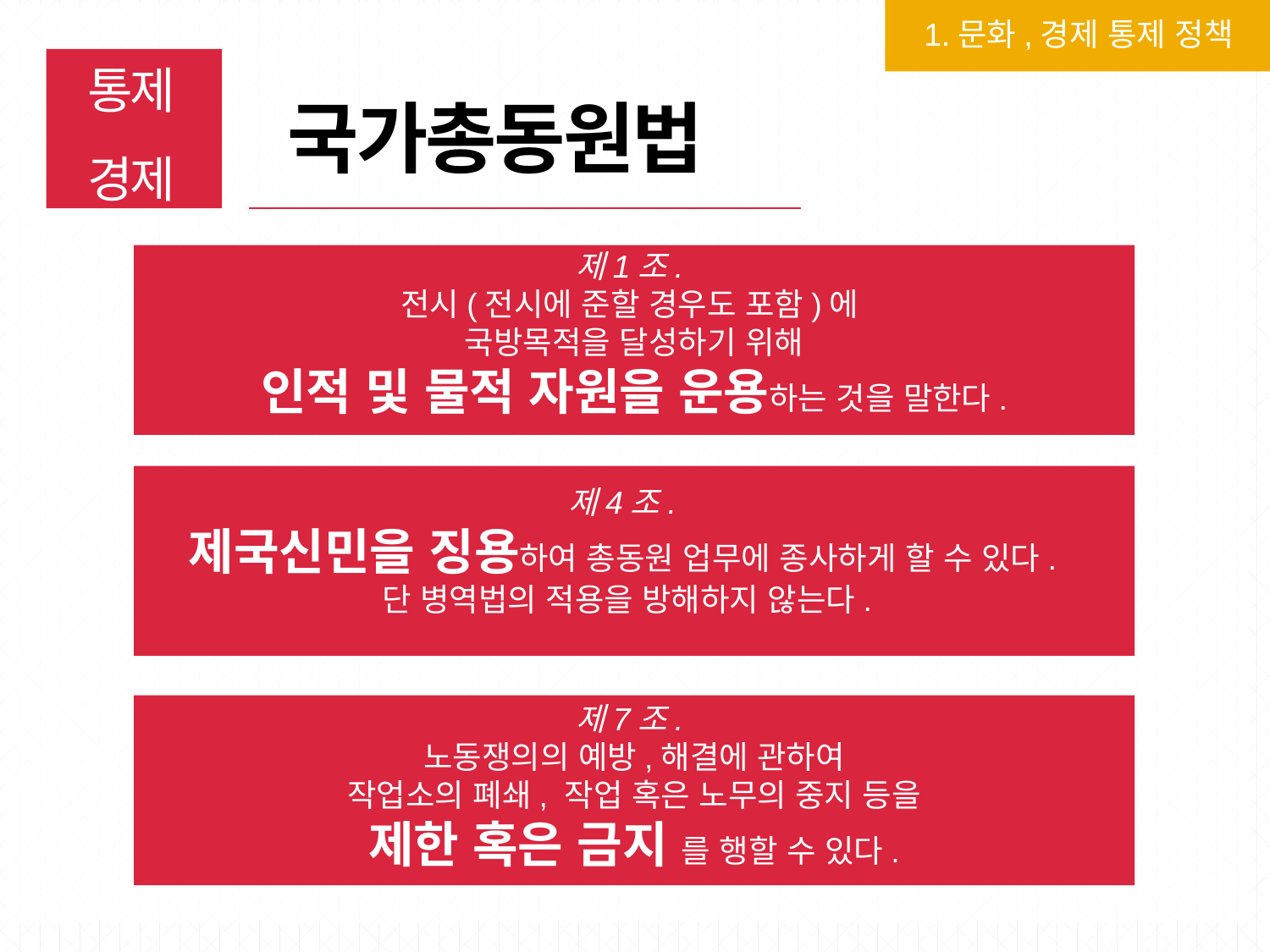

1.문화,경제 통제 정책
통제
경제

국가총동원법

제1조.
전시(전시에 준할 경우도 포함)에
국방목적을 달성하기 위해
인적 및 물적 자원을 운용하는 것을 말한다.

제4조.
제국신민을 징용하여 총동원 업무에 종사하게 할 수 있다.
단 병역법의 적용을 방해하지 않는다.

제7조.
노동쟁의의 예방,해결에 관하여
작업소의 폐쇄, 작업 혹은 노무의 중지 등을
제한 혹은 금지 를 행할 수 있다.